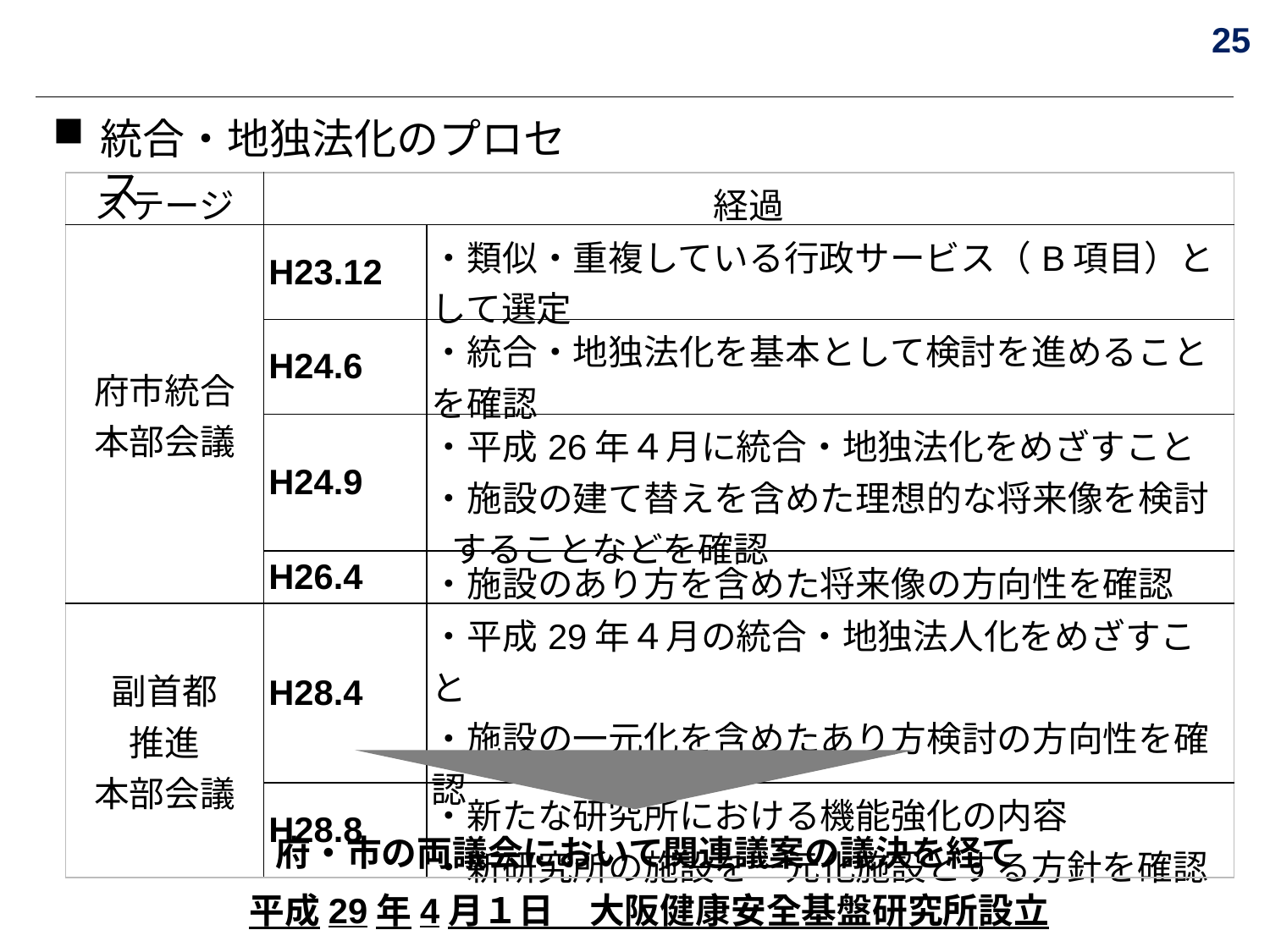

25
統合・地独法化のプロセス
| ステージ | 経過 |  |
| --- | --- | --- |
| 府市統合 本部会議 | H23.12 | ・類似・重複している行政サービス（B項目）として選定 |
|  | H24.6 | ・統合・地独法化を基本として検討を進めることを確認 |
|  | H24.9 | ・平成26年４月に統合・地独法化をめざすこと ・施設の建て替えを含めた理想的な将来像を検討することなどを確認 |
|  | H26.4 | ・施設のあり方を含めた将来像の方向性を確認 |
| 副首都 推進 本部会議 | H28.4 | ・平成29年４月の統合・地独法人化をめざすこと ・施設の一元化を含めたあり方検討の方向性を確認 |
|  | H28.8 | ・新たな研究所における機能強化の内容 ・新研究所の施設を一元化施設とする方針を確認 |

府・市の両議会において関連議案の議決を経て
平成29年4月１日　大阪健康安全基盤研究所設立